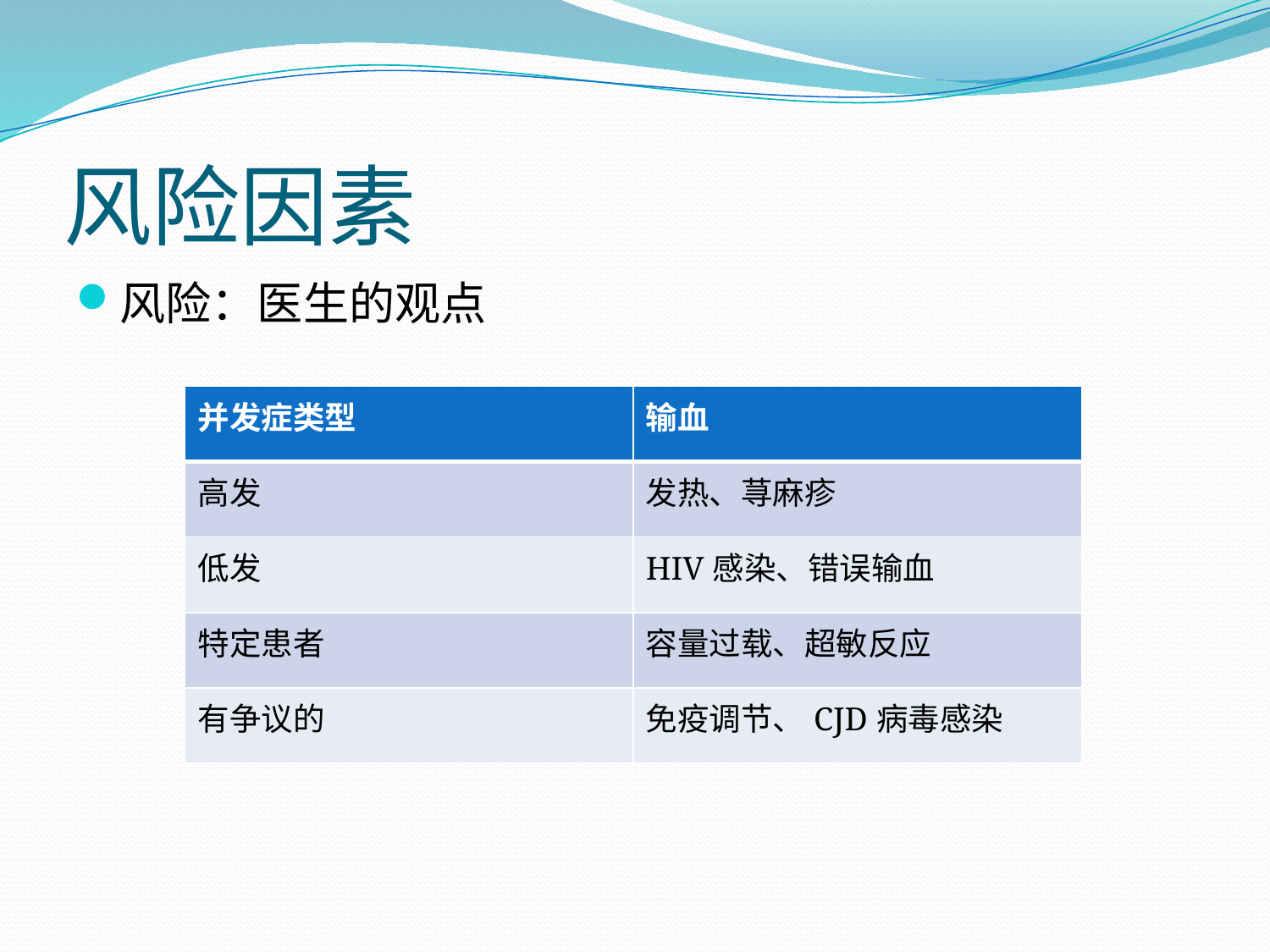

# 风险因素
风险：医生的观点

| 并发症类型 | 输血 |
| --- | --- |
| 高发 | 发热、荨麻疹 |
| 低发 | HIV感染、错误输血 |
| 特定患者 | 容量过载、超敏反应 |
| 有争议的 | 免疫调节、CJD病毒感染 |